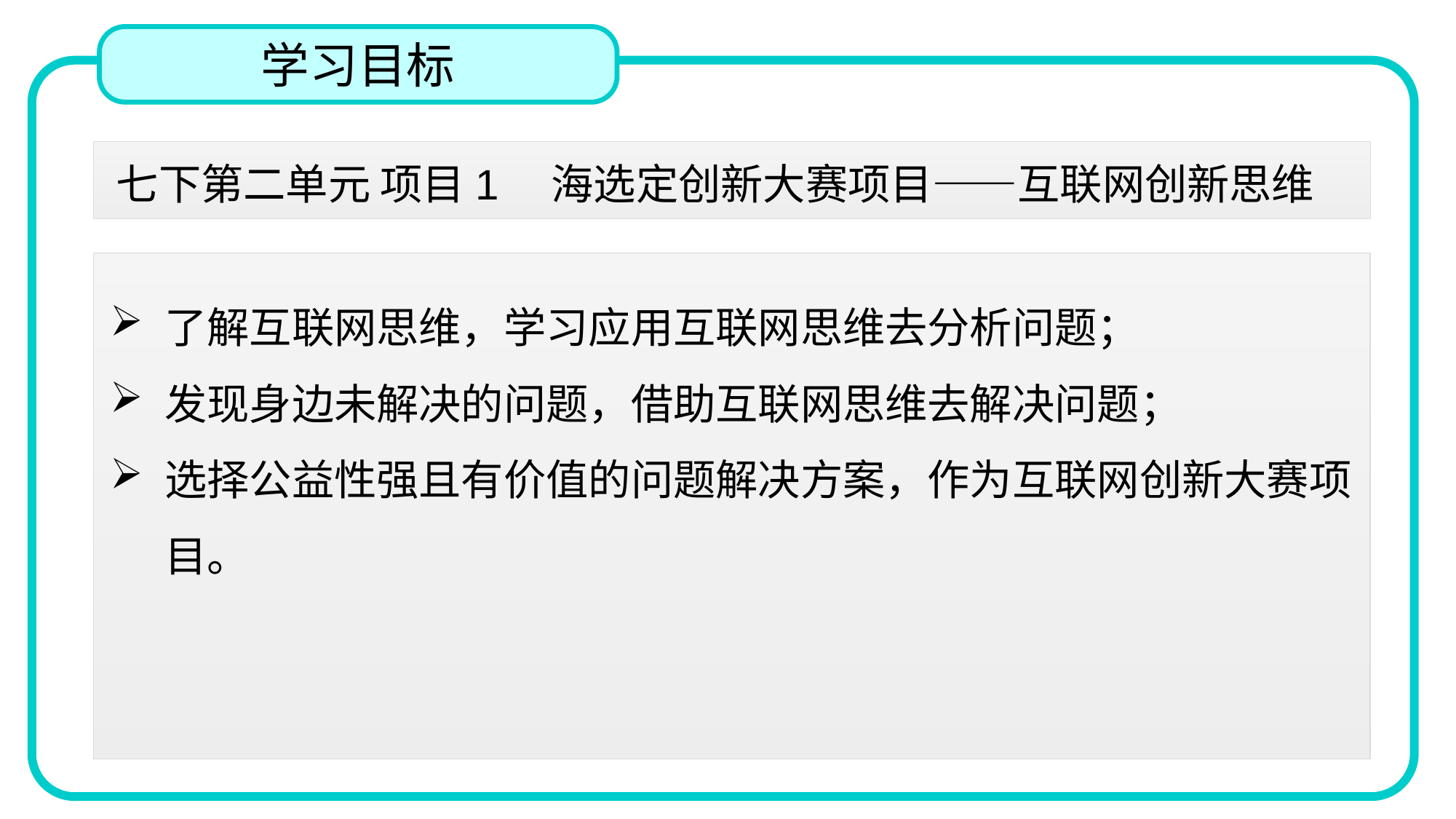

学习目标

七下第二单元 项目1　海选定创新大赛项目——互联网创新思维

了解互联网思维，学习应用互联网思维去分析问题；
发现身边未解决的问题，借助互联网思维去解决问题；
选择公益性强且有价值的问题解决方案，作为互联网创新大赛项目。